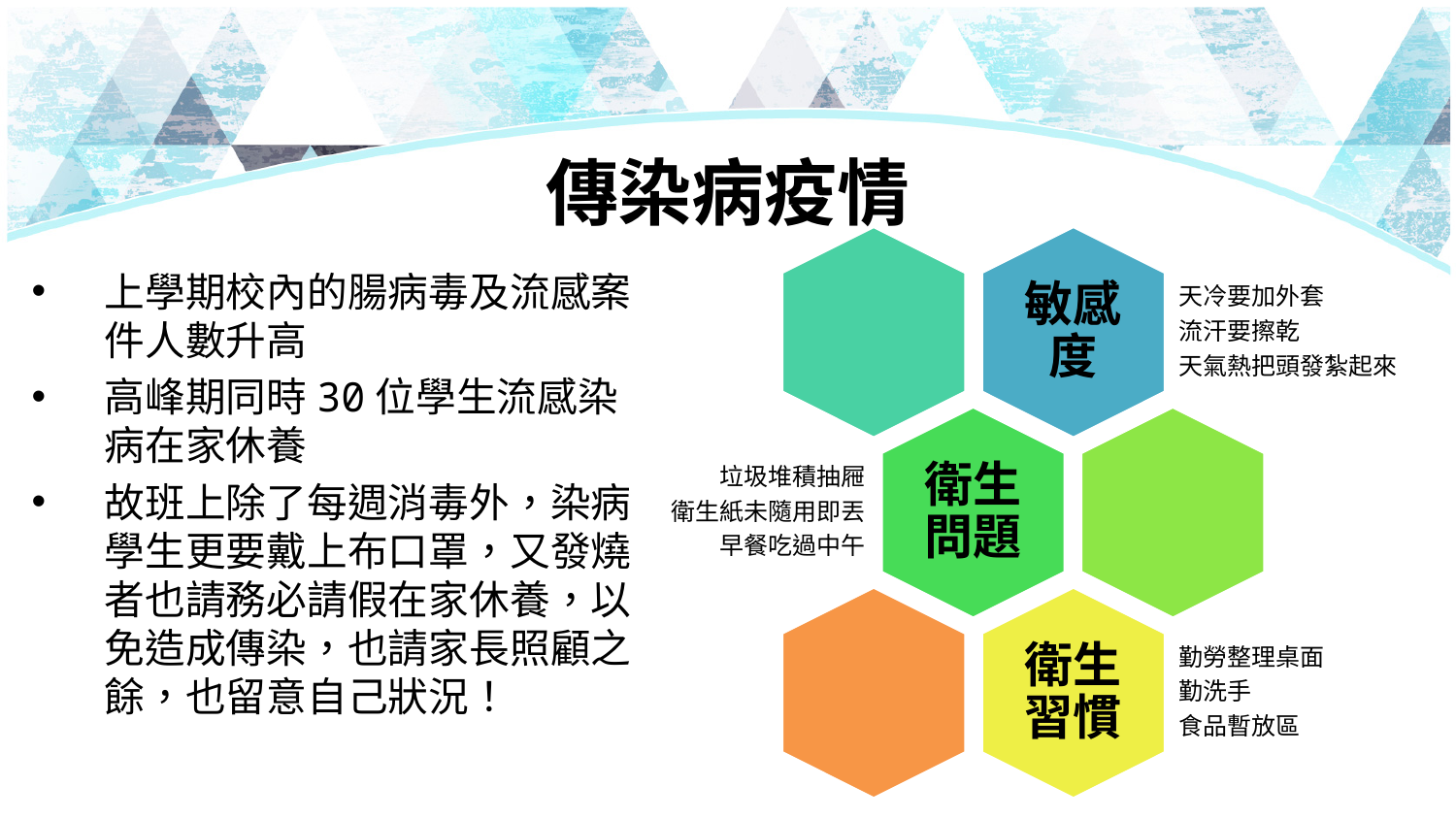

# 傳染病疫情
敏感度
天冷要加外套
流汗要擦乾
天氣熱把頭發紮起來

衛生問題
垃圾堆積抽屜
衛生紙未隨用即丟
早餐吃過中午

衛生習慣
勤勞整理桌面
勤洗手
食品暫放區

上學期校內的腸病毒及流感案件人數升高
高峰期同時30位學生流感染病在家休養
故班上除了每週消毒外，染病學生更要戴上布口罩，又發燒者也請務必請假在家休養，以免造成傳染，也請家長照顧之餘，也留意自己狀況！